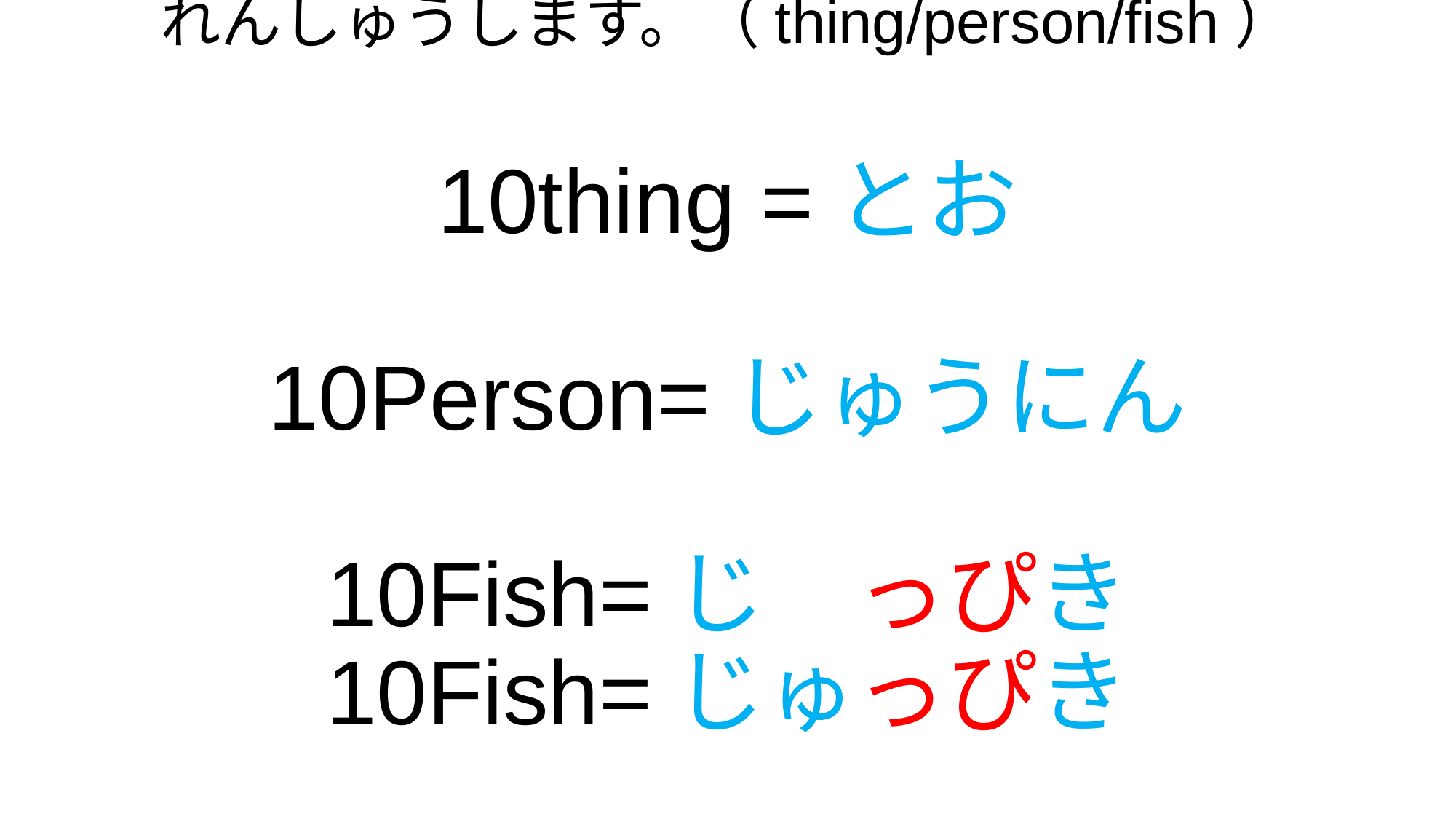

# れんしゅうします。（thing/person/fish） 10thing =とお 10Person=じゅうにん 10Fish=じ　っぴき 10Fish=じゅっぴき